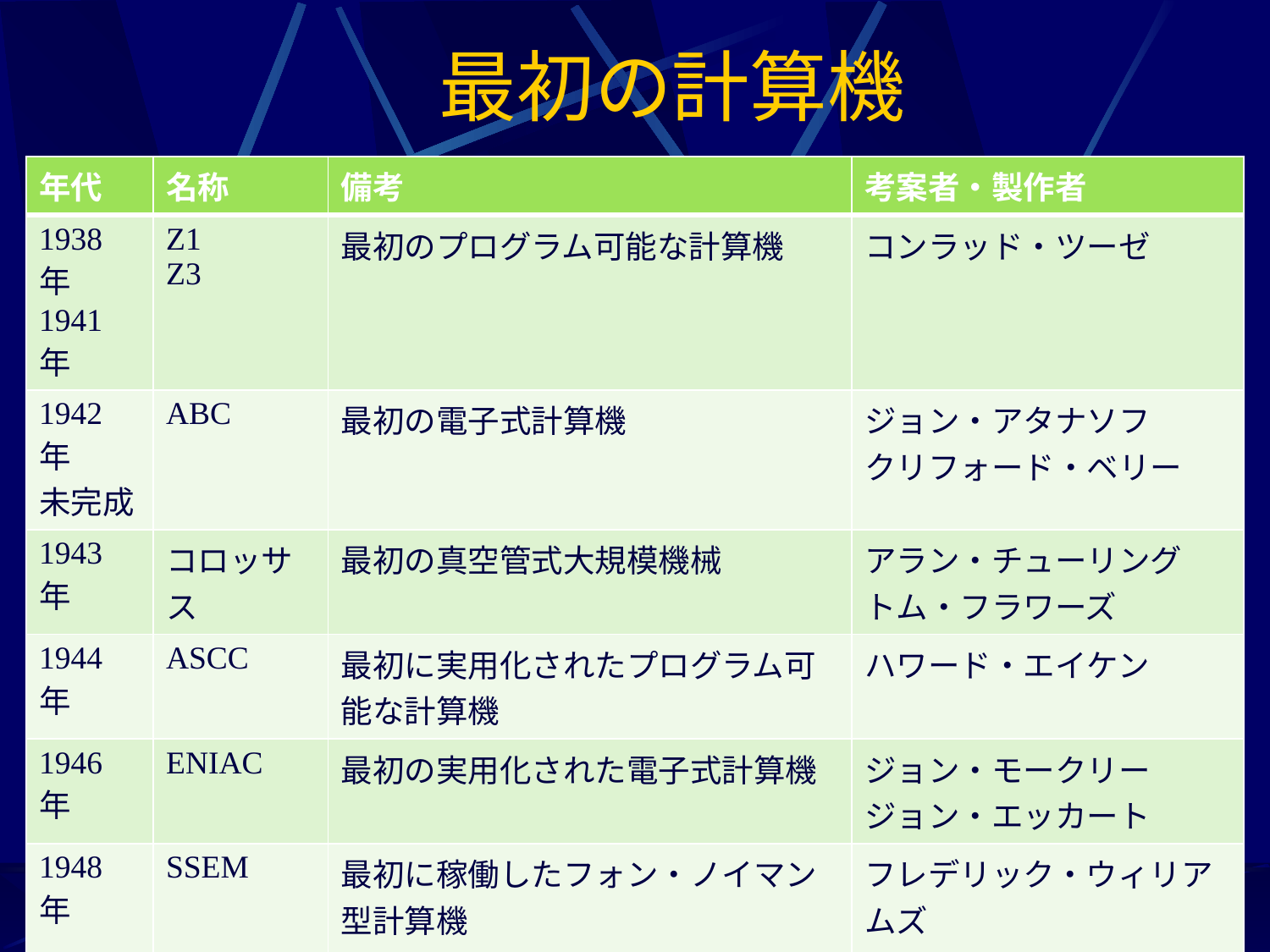

# 最初の計算機
| 年代 | 名称 | 備考 | 考案者・製作者 |
| --- | --- | --- | --- |
| 1938年 1941年 | Z1 Z3 | 最初のプログラム可能な計算機 | コンラッド・ツーゼ |
| 1942年 未完成 | ABC | 最初の電子式計算機 | ジョン・アタナソフ クリフォード・ベリー |
| 1943年 | コロッサス | 最初の真空管式大規模機械 | アラン・チューリング トム・フラワーズ |
| 1944年 | ASCC | 最初に実用化されたプログラム可能な計算機 | ハワード・エイケン |
| 1946年 | ENIAC | 最初の実用化された電子式計算機 | ジョン・モークリー ジョン・エッカート |
| 1948年 | SSEM | 最初に稼働したフォン・ノイマン型計算機 | フレデリック・ウィリアムズ トム・キルバーン |
| 1949年 | EDSAC | 最初に実用化されたフォン・ノイマン型計算機 | モーリス・ウィルクス |
| 1951年 | EDVAC | 最初にフォン・ノイマン型を提唱した計算機 | ジョン・モークリー ジョン・エッカート |